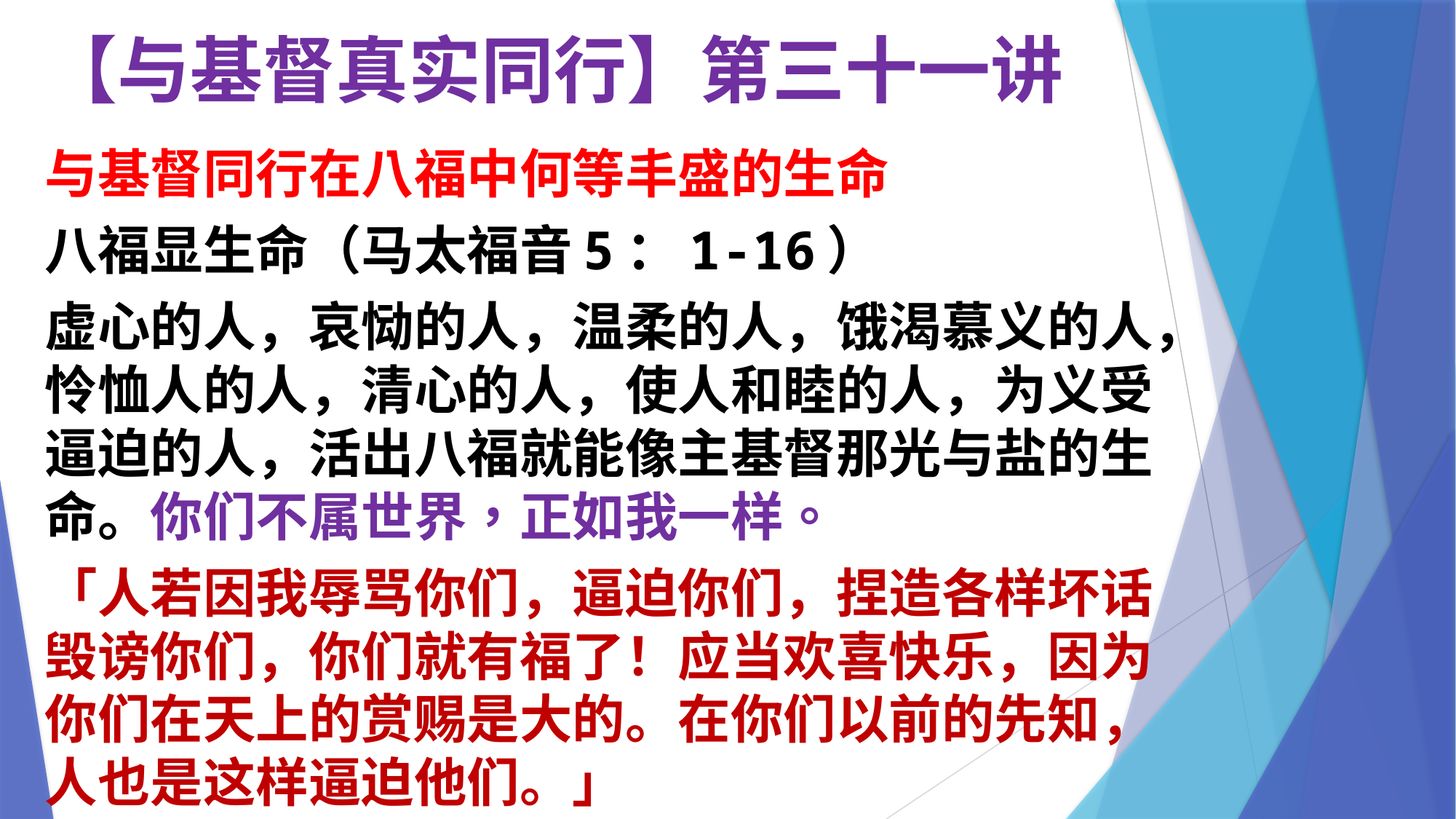

# 【与基督真实同行】第三十一讲
与基督同行在八福中何等丰盛的生命
八福显生命（马太福音5：1-16）
虚心的人，哀恸的人，温柔的人，饿渴慕义的人，怜恤人的人，清心的人，使人和睦的人，为义受逼迫的人，活出八福就能像主基督那光与盐的生命。你们不属世界，正如我一样。
「人若因我辱骂你们，逼迫你们，捏造各样坏话毁谤你们，你们就有福了！应当欢喜快乐，因为你们在天上的赏赐是大的。在你们以前的先知，人也是这样逼迫他们。」